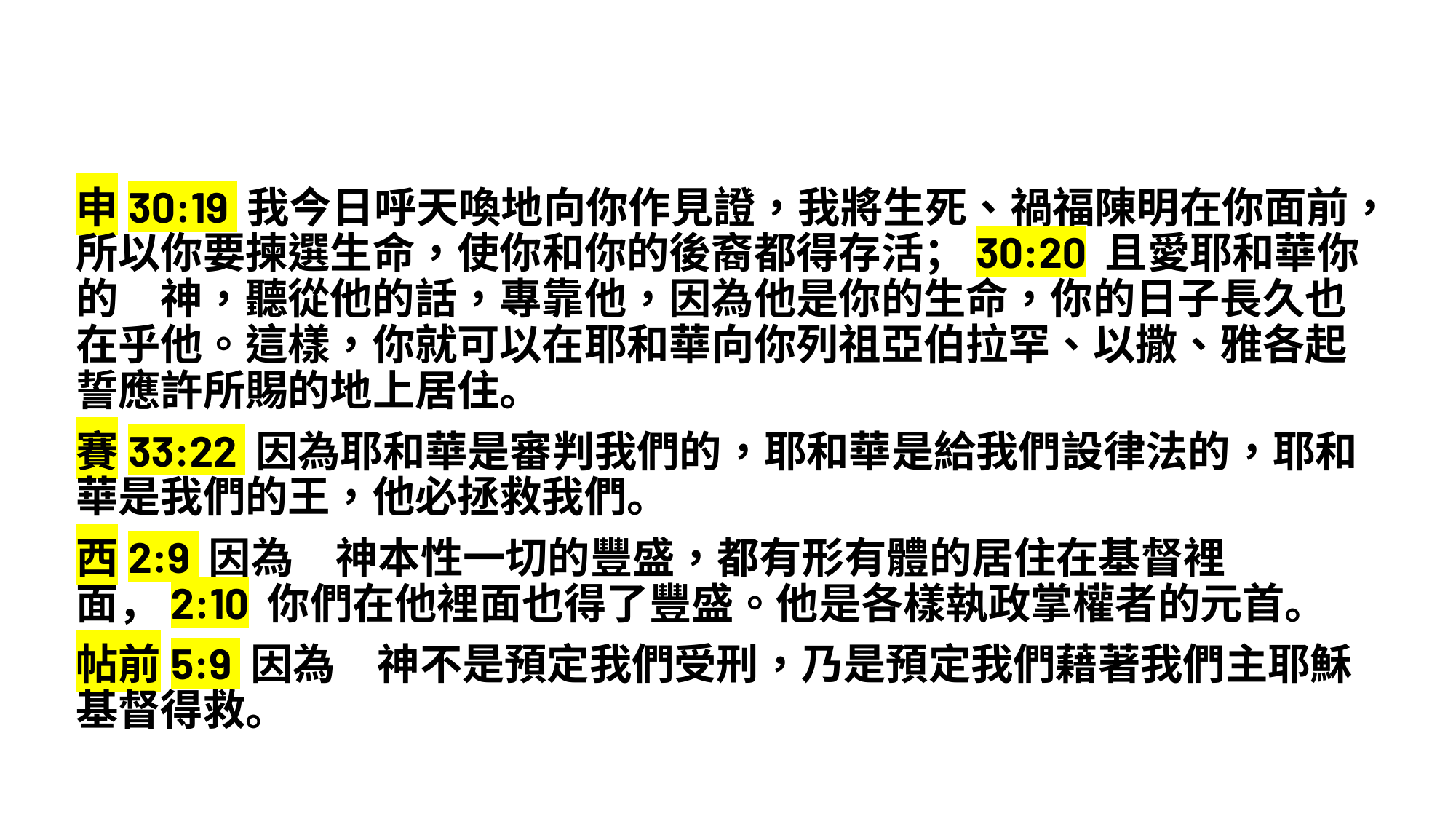

申30:19 我今日呼天喚地向你作見證，我將生死、禍福陳明在你面前，所以你要揀選生命，使你和你的後裔都得存活；30:20 且愛耶和華你的　神，聽從他的話，專靠他，因為他是你的生命，你的日子長久也在乎他。這樣，你就可以在耶和華向你列祖亞伯拉罕、以撒、雅各起誓應許所賜的地上居住。
賽33:22 因為耶和華是審判我們的，耶和華是給我們設律法的，耶和華是我們的王，他必拯救我們。
西2:9 因為　神本性一切的豐盛，都有形有體的居住在基督裡面，2:10 你們在他裡面也得了豐盛。他是各樣執政掌權者的元首。
帖前5:9 因為　神不是預定我們受刑，乃是預定我們藉著我們主耶穌基督得救。